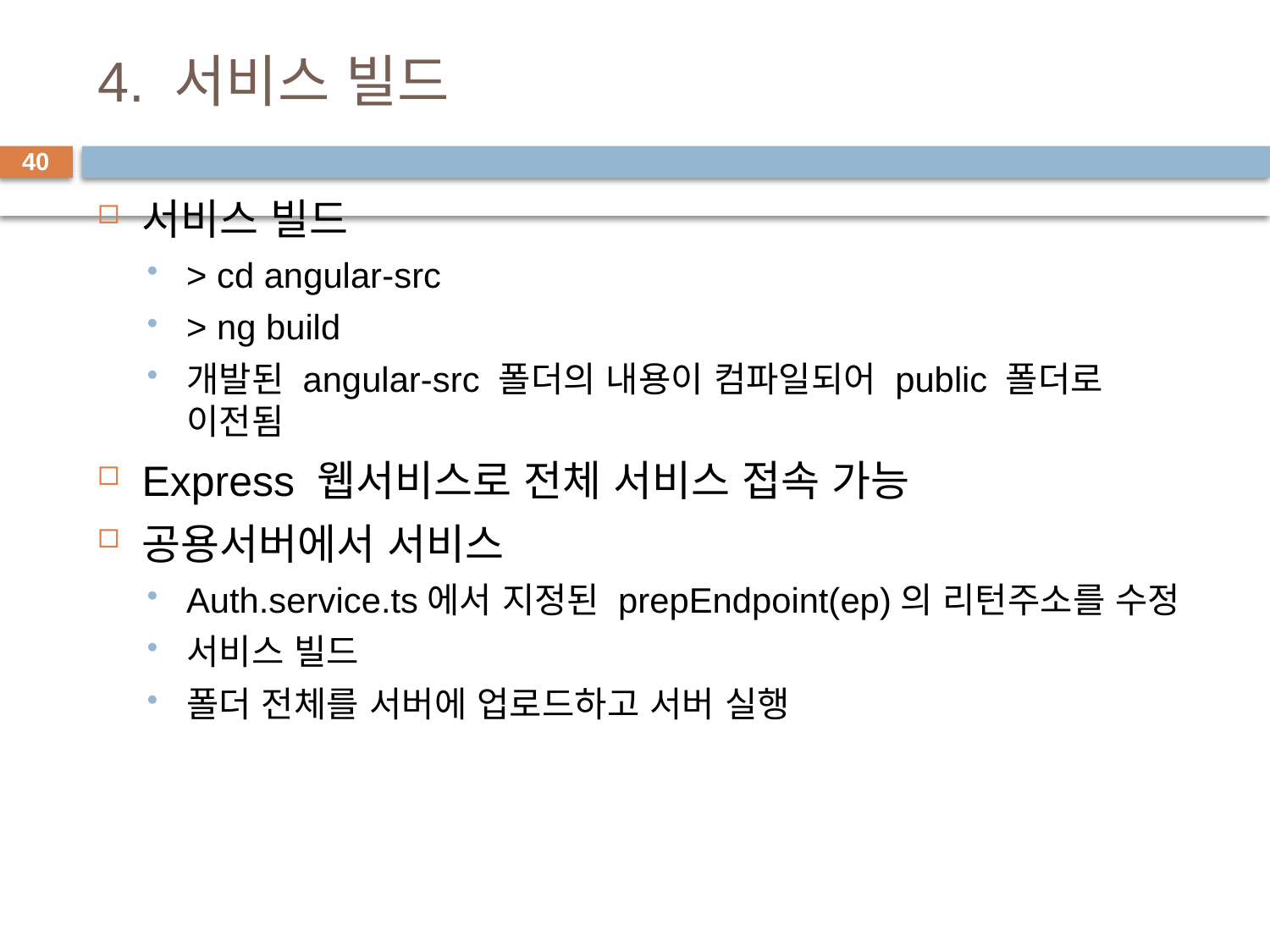

# 4. 서비스 빌드
40
서비스 빌드
> cd angular-src
> ng build
개발된 angular-src 폴더의 내용이 컴파일되어 public 폴더로 이전됨
Express 웹서비스로 전체 서비스 접속 가능
공용서버에서 서비스
Auth.service.ts에서 지정된 prepEndpoint(ep)의 리턴주소를 수정
서비스 빌드
폴더 전체를 서버에 업로드하고 서버 실행